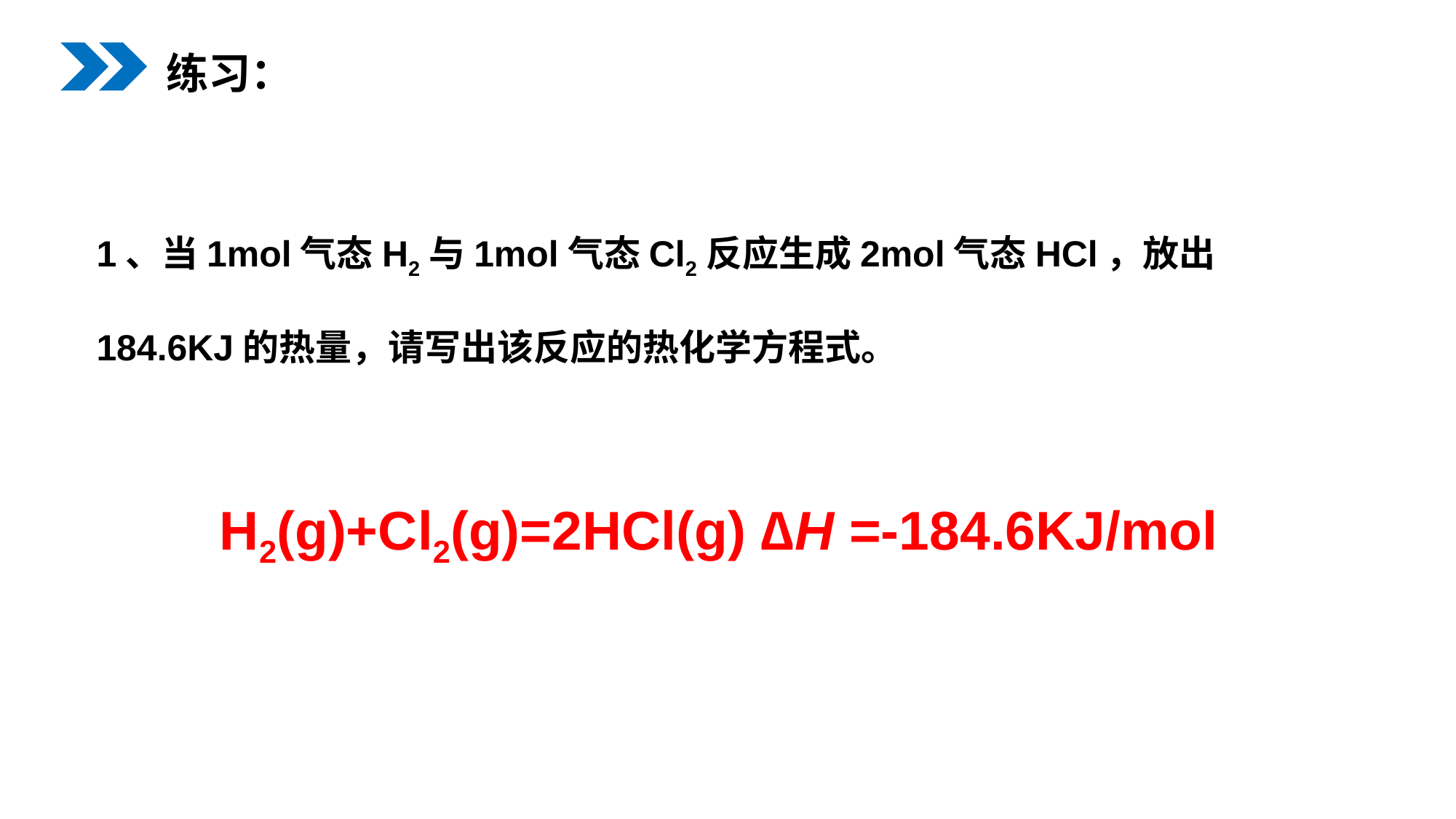

练习：
1、当1mol气态H2与1mol气态Cl2反应生成2mol气态HCl，放出184.6KJ的热量，请写出该反应的热化学方程式。
H2(g)+Cl2(g)=2HCl(g) ∆H =-184.6KJ/mol